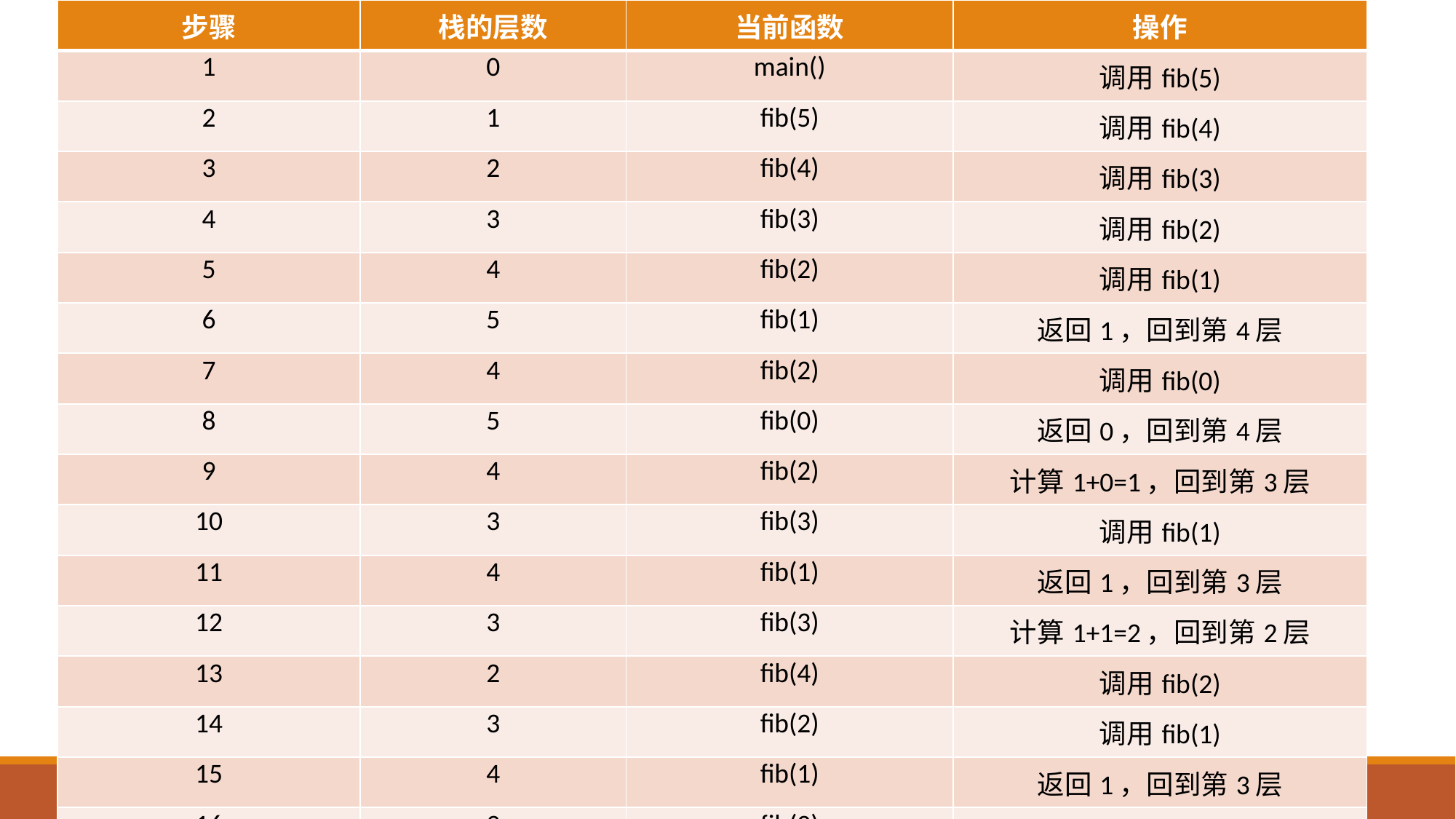

| 步骤 | 栈的层数 | 当前函数 | 操作 |
| --- | --- | --- | --- |
| 1 | 0 | main() | 调用fib(5) |
| 2 | 1 | fib(5) | 调用fib(4) |
| 3 | 2 | fib(4) | 调用fib(3) |
| 4 | 3 | fib(3) | 调用fib(2) |
| 5 | 4 | fib(2) | 调用fib(1) |
| 6 | 5 | fib(1) | 返回1，回到第4层 |
| 7 | 4 | fib(2) | 调用fib(0) |
| 8 | 5 | fib(0) | 返回0，回到第4层 |
| 9 | 4 | fib(2) | 计算1+0=1，回到第3层 |
| 10 | 3 | fib(3) | 调用fib(1) |
| 11 | 4 | fib(1) | 返回1，回到第3层 |
| 12 | 3 | fib(3) | 计算1+1=2，回到第2层 |
| 13 | 2 | fib(4) | 调用fib(2) |
| 14 | 3 | fib(2) | 调用fib(1) |
| 15 | 4 | fib(1) | 返回1，回到第3层 |
| 16 | 3 | fib(2) | 调用fib(0) |
| 17 | 4 | fib(0) | 返回0，回到第3层 |
| 18 | 3 | fib(2) | 计算1+0=1，回到第2层 |
| 19 | 2 | fib(4) | 计算2+1=3，回到第1层 |
| 20 | 1 | fib(5) | 调用fib(3) |
| 21 | 2 | fib(3) | 调用fib(2) |
| 22 | 3 | fib(2) | 调用fib(1) |
| 23 | 4 | fib(1) | 返回1，回到第3层 |
| 24 | 3 | fib(2) | 调用fib(0) |
| 25 | 4 | fib(0) | 返回0，回到第3层 |
| 26 | 3 | fib(2) | 计算1+0=1,回到第2层 |
| 27 | 2 | fib(3) | 调用fib(1) |
| 28 | 3 | fib(1) | 返回1，回到第2层 |
| 29 | 2 | fib(3) | 计算1+1=2，回到第1层 |
| 30 | 1 | fib(5) | 计算3+2=5，回到第0层 |
| 31 | 0 | main() | 输出5 |